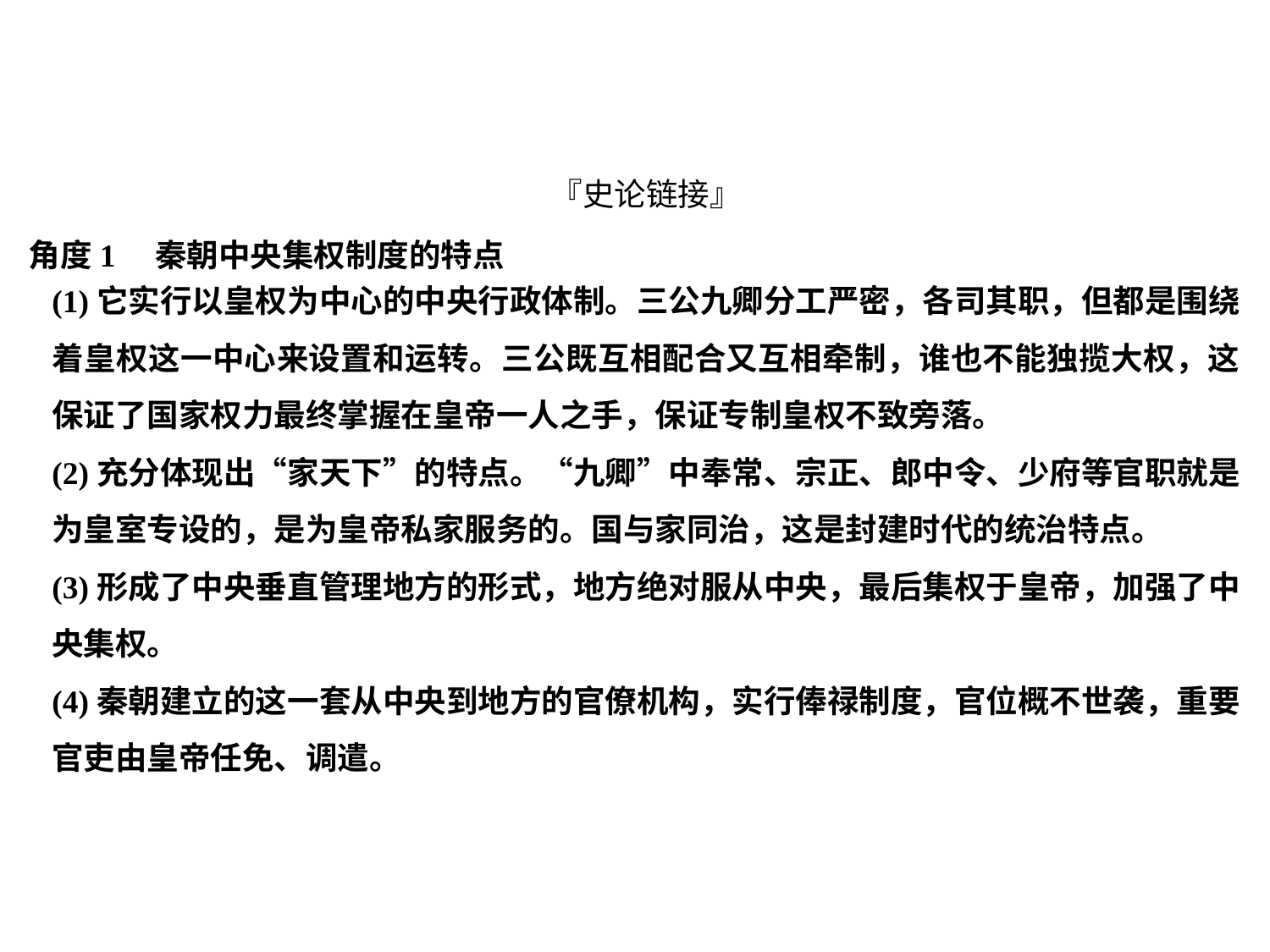

『史论链接』
角度1　秦朝中央集权制度的特点
(1)它实行以皇权为中心的中央行政体制。三公九卿分工严密，各司其职，但都是围绕着皇权这一中心来设置和运转。三公既互相配合又互相牵制，谁也不能独揽大权，这保证了国家权力最终掌握在皇帝一人之手，保证专制皇权不致旁落。
(2)充分体现出“家天下”的特点。“九卿”中奉常、宗正、郎中令、少府等官职就是为皇室专设的，是为皇帝私家服务的。国与家同治，这是封建时代的统治特点。
(3)形成了中央垂直管理地方的形式，地方绝对服从中央，最后集权于皇帝，加强了中央集权。
(4)秦朝建立的这一套从中央到地方的官僚机构，实行俸禄制度，官位概不世袭，重要官吏由皇帝任免、调遣。